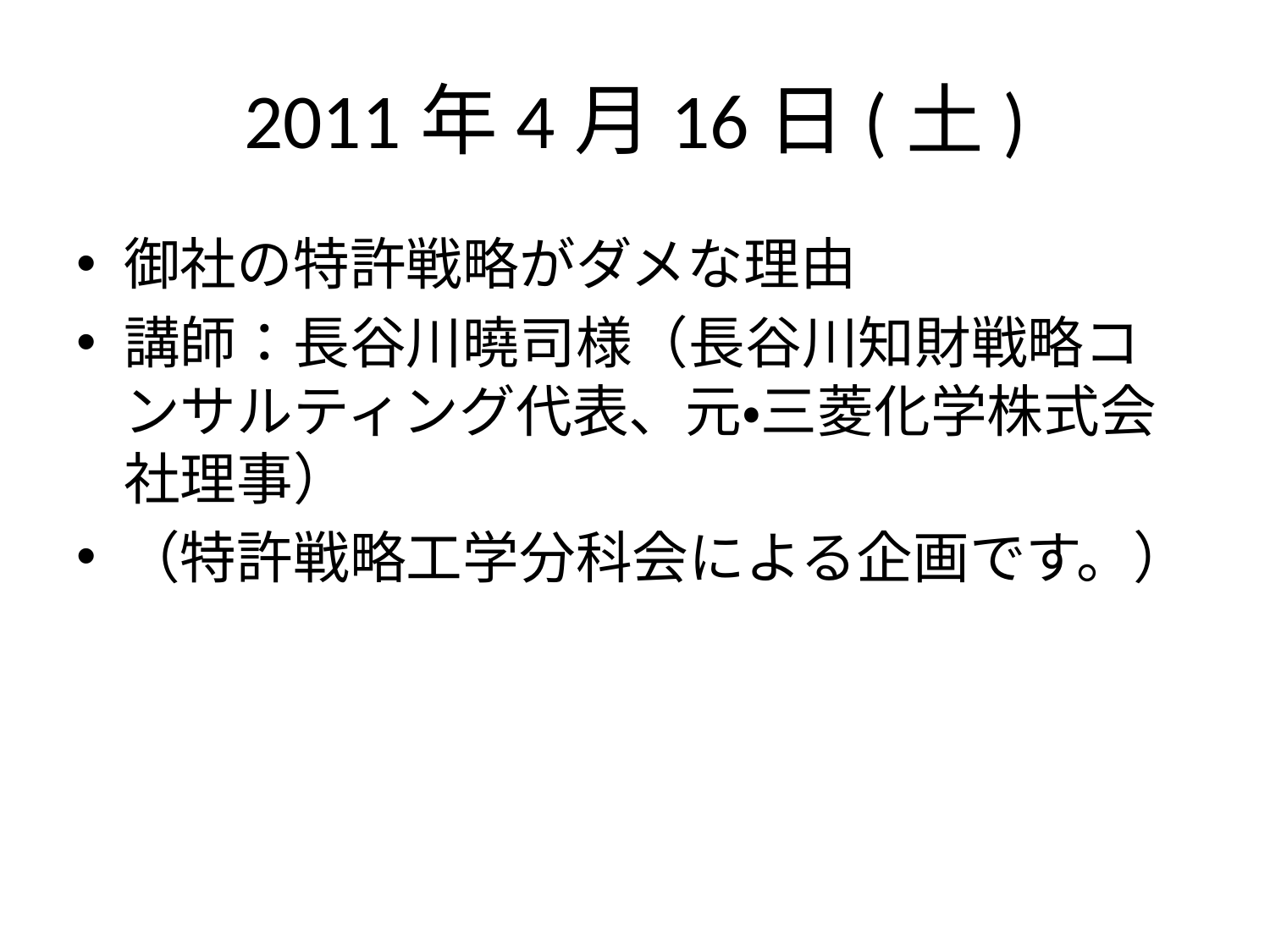

# 2011年4月16日(土)
御社の特許戦略がダメな理由
講師：長谷川曉司様（長谷川知財戦略コンサルティング代表、元・三菱化学株式会社理事）
（特許戦略工学分科会による企画です。）